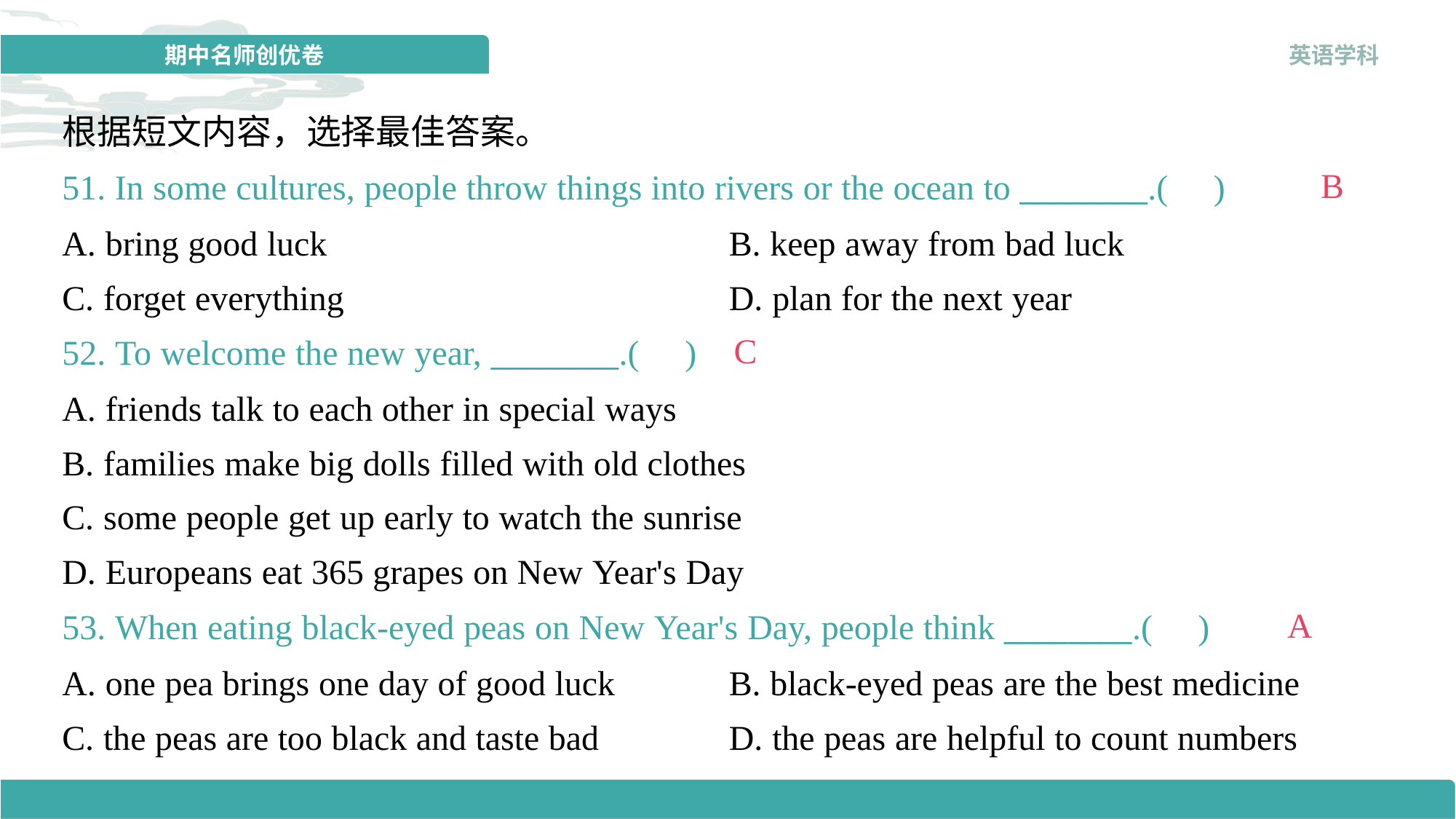

根据短文内容，选择最佳答案。
51. In some cultures, people throw things into rivers or the ocean to ________.(     )
B
A. bring good luck	B. keep away from bad luck
C. forget everything	D. plan for the next year
52. To welcome the new year, ________.(     )
C
A. friends talk to each other in special ways
B. families make big dolls filled with old clothes
C. some people get up early to watch the sunrise
D. Europeans eat 365 grapes on New Year's Day
53. When eating black-eyed peas on New Year's Day, people think ________.(     )
A
A. one pea brings one day of good luck	B. black-eyed peas are the best medicine
C. the peas are too black and taste bad	D. the peas are helpful to count numbers